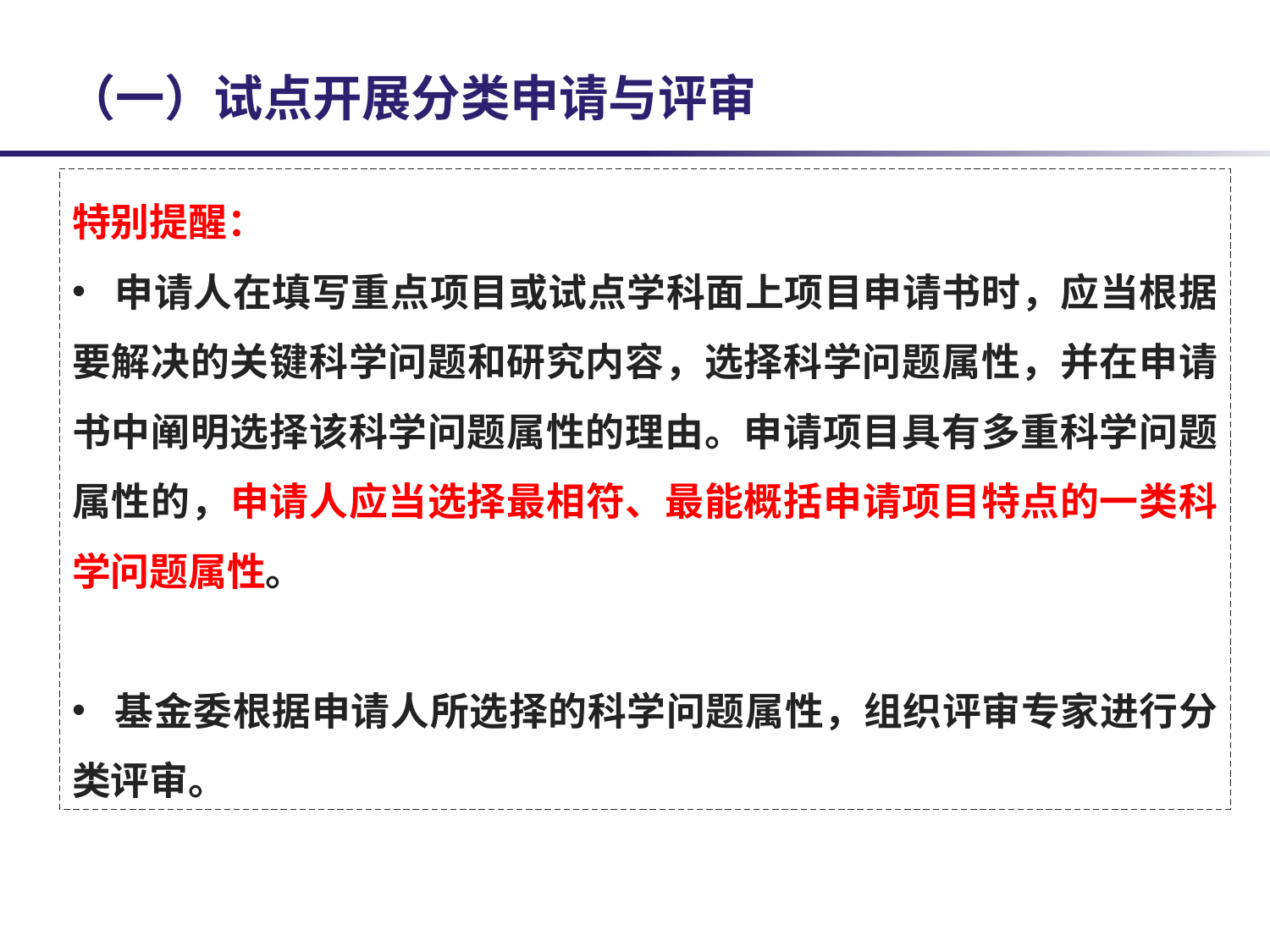

（一）试点开展分类申请与评审
特别提醒：
  申请人在填写重点项目或试点学科面上项目申请书时，应当根据要解决的关键科学问题和研究内容，选择科学问题属性，并在申请书中阐明选择该科学问题属性的理由。申请项目具有多重科学问题属性的，申请人应当选择最相符、最能概括申请项目特点的一类科学问题属性。

  基金委根据申请人所选择的科学问题属性，组织评审专家进行分类评审。